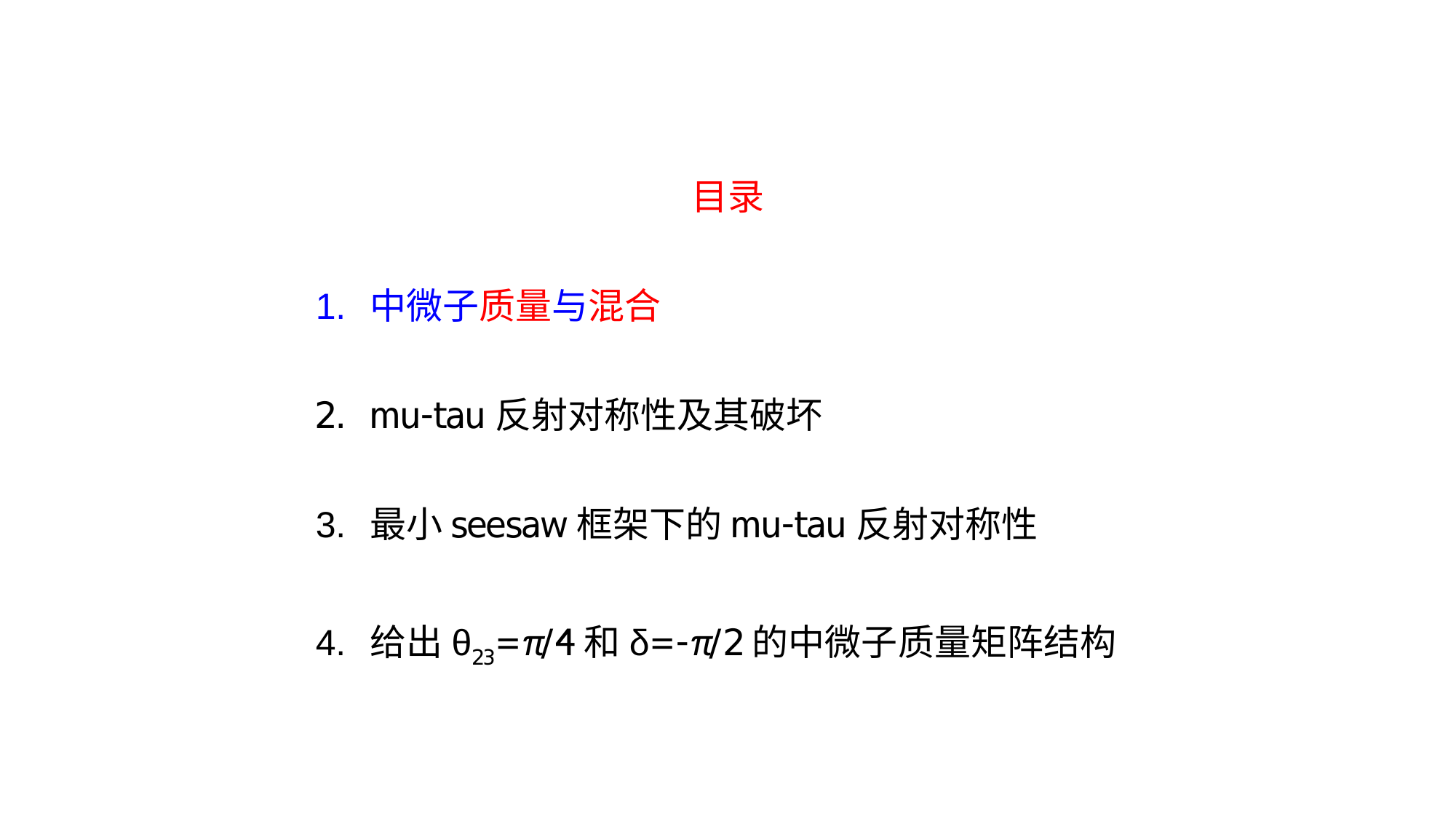

目录
中微子质量与混合
mu-tau反射对称性及其破坏
最小seesaw框架下的mu-tau反射对称性
给出θ23=π/4和δ=-π/2的中微子质量矩阵结构